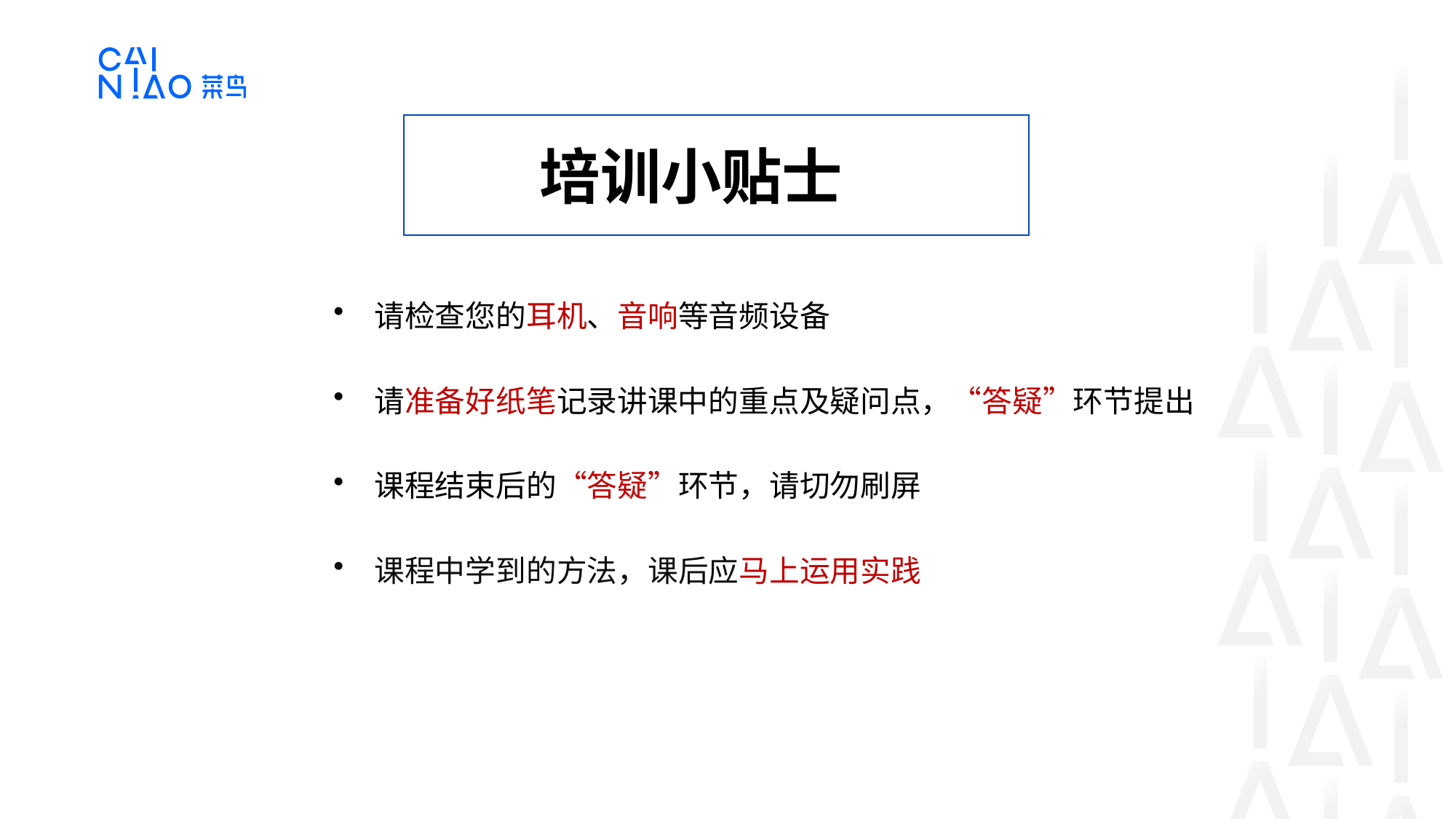

培训小贴士

请检查您的耳机、音响等音频设备

请准备好纸笔记录讲课中的重点及疑问点，“答疑”环节提出

课程结束后的“答疑”环节，请切勿刷屏

课程中学到的方法，课后应马上运用实践